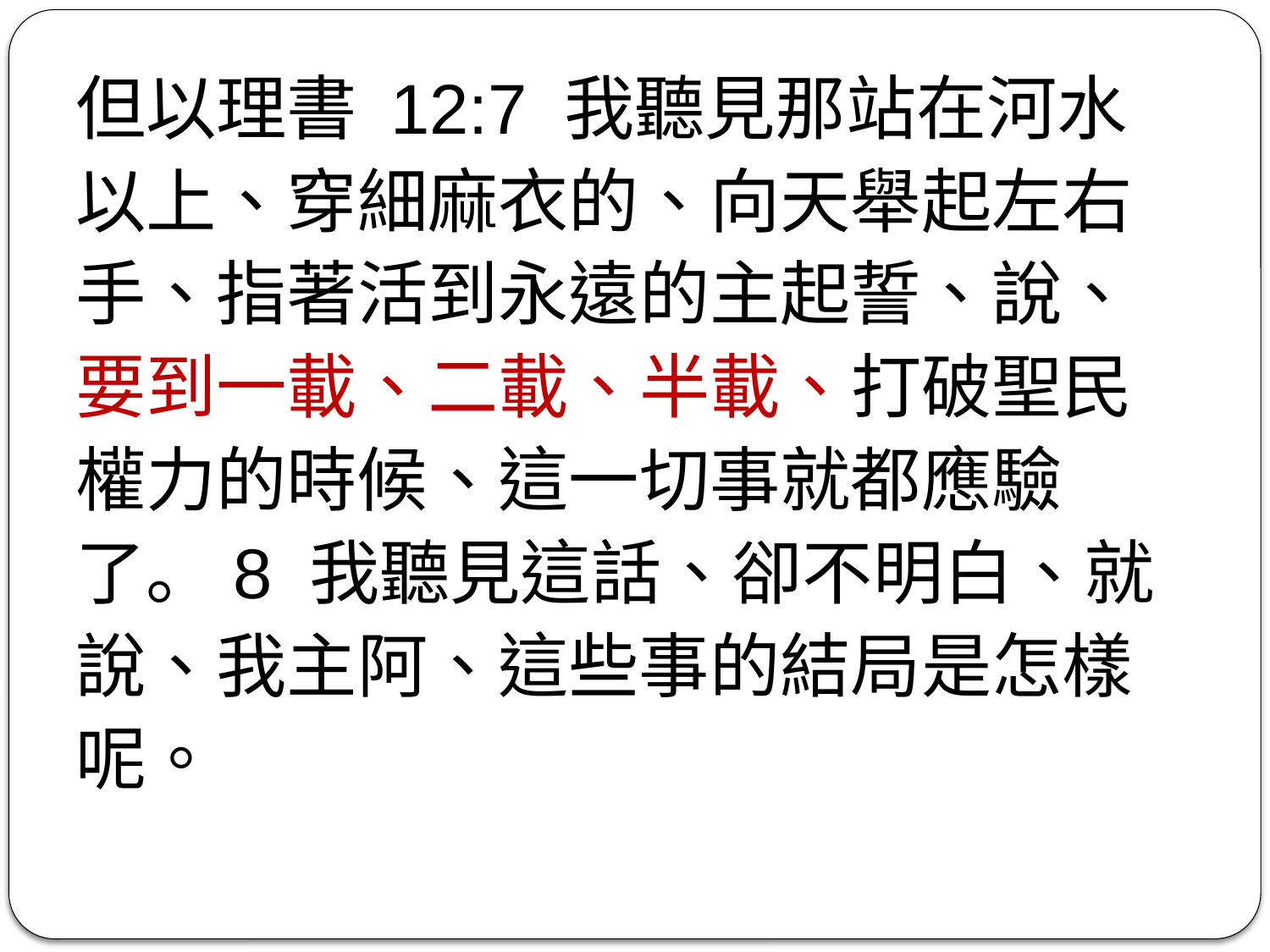

但以理書 12:7 我聽見那站在河水以上、穿細麻衣的、向天舉起左右手、指著活到永遠的主起誓、說、要到一載、二載、半載、打破聖民權力的時候、這一切事就都應驗了。8 我聽見這話、卻不明白、就說、我主阿、這些事的結局是怎樣呢。